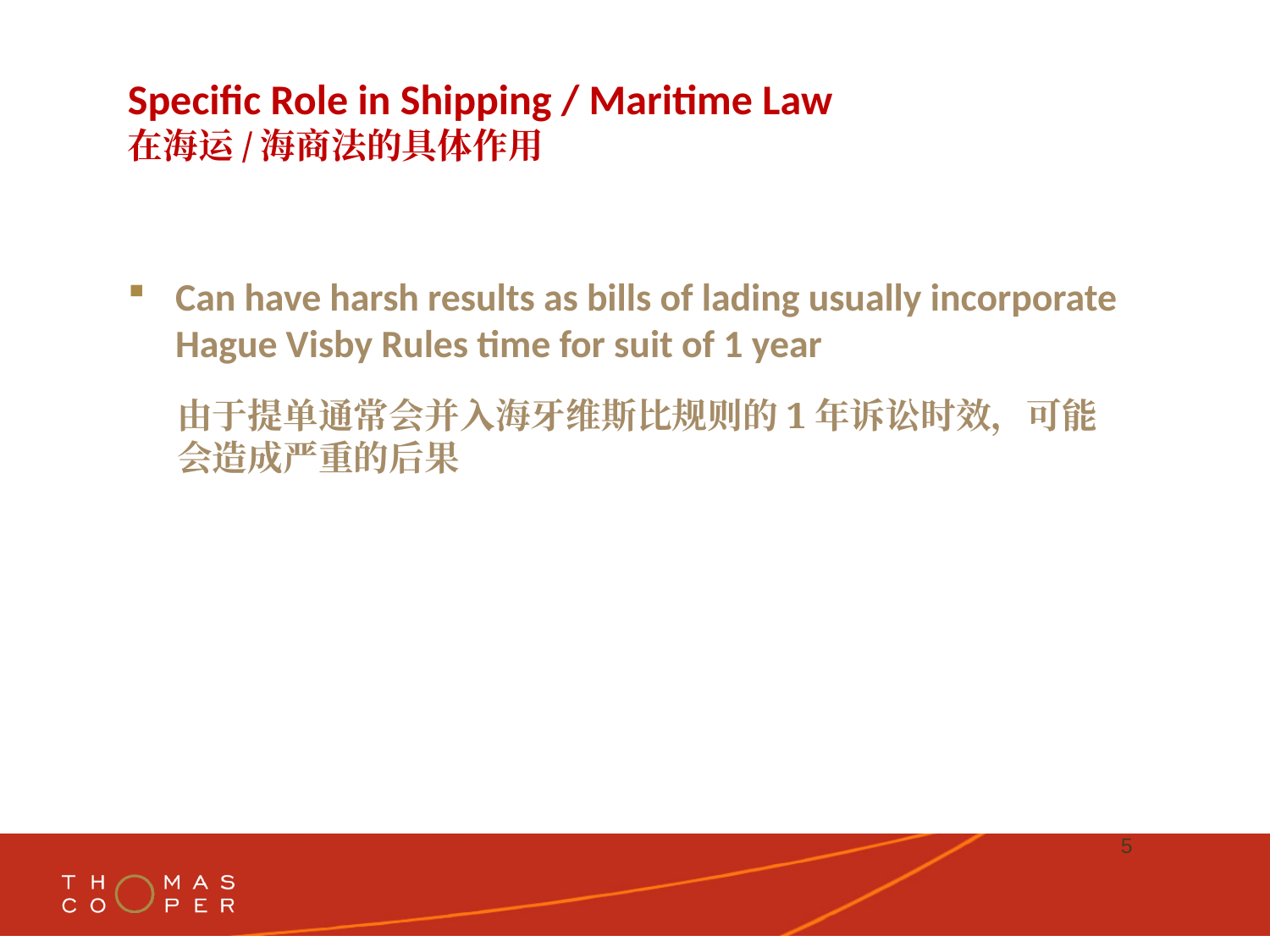

# Specific Role in Shipping / Maritime Law 在海运/海商法的具体作用
Can have harsh results as bills of lading usually incorporate Hague Visby Rules time for suit of 1 year
由于提单通常会并入海牙维斯比规则的1年诉讼时效，可能会造成严重的后果

5